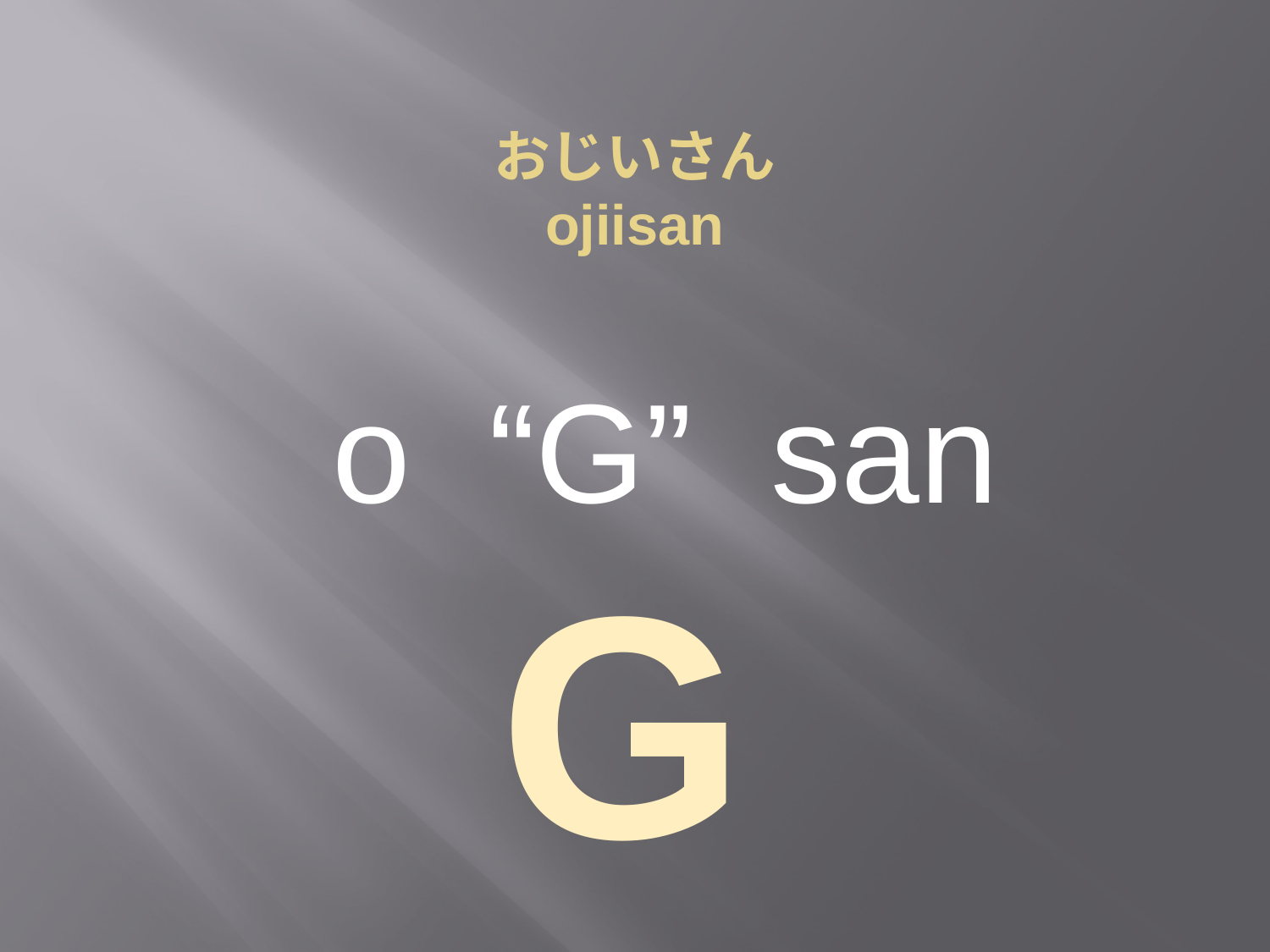

# おじいさん ojiisan
 o  “G”  san
G